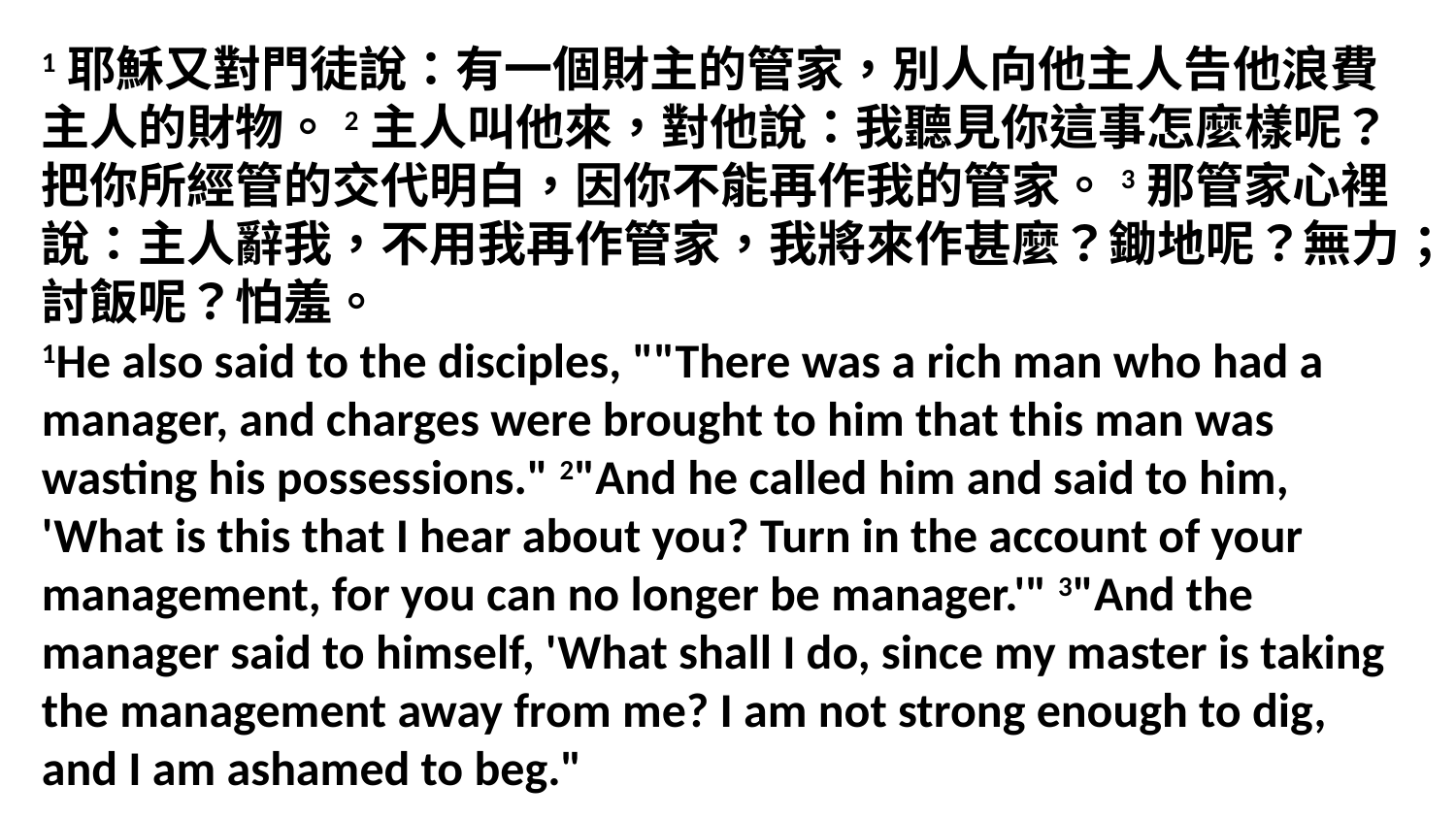

1耶穌又對門徒說：有一個財主的管家，別人向他主人告他浪費主人的財物。2主人叫他來，對他說：我聽見你這事怎麼樣呢？把你所經管的交代明白，因你不能再作我的管家。3那管家心裡說：主人辭我，不用我再作管家，我將來作甚麼？鋤地呢？無力；討飯呢？怕羞。
1He also said to the disciples, ""There was a rich man who had a manager, and charges were brought to him that this man was wasting his possessions." 2"And he called him and said to him, 'What is this that I hear about you? Turn in the account of your management, for you can no longer be manager.'" 3"And the manager said to himself, 'What shall I do, since my master is taking the management away from me? I am not strong enough to dig, and I am ashamed to beg."